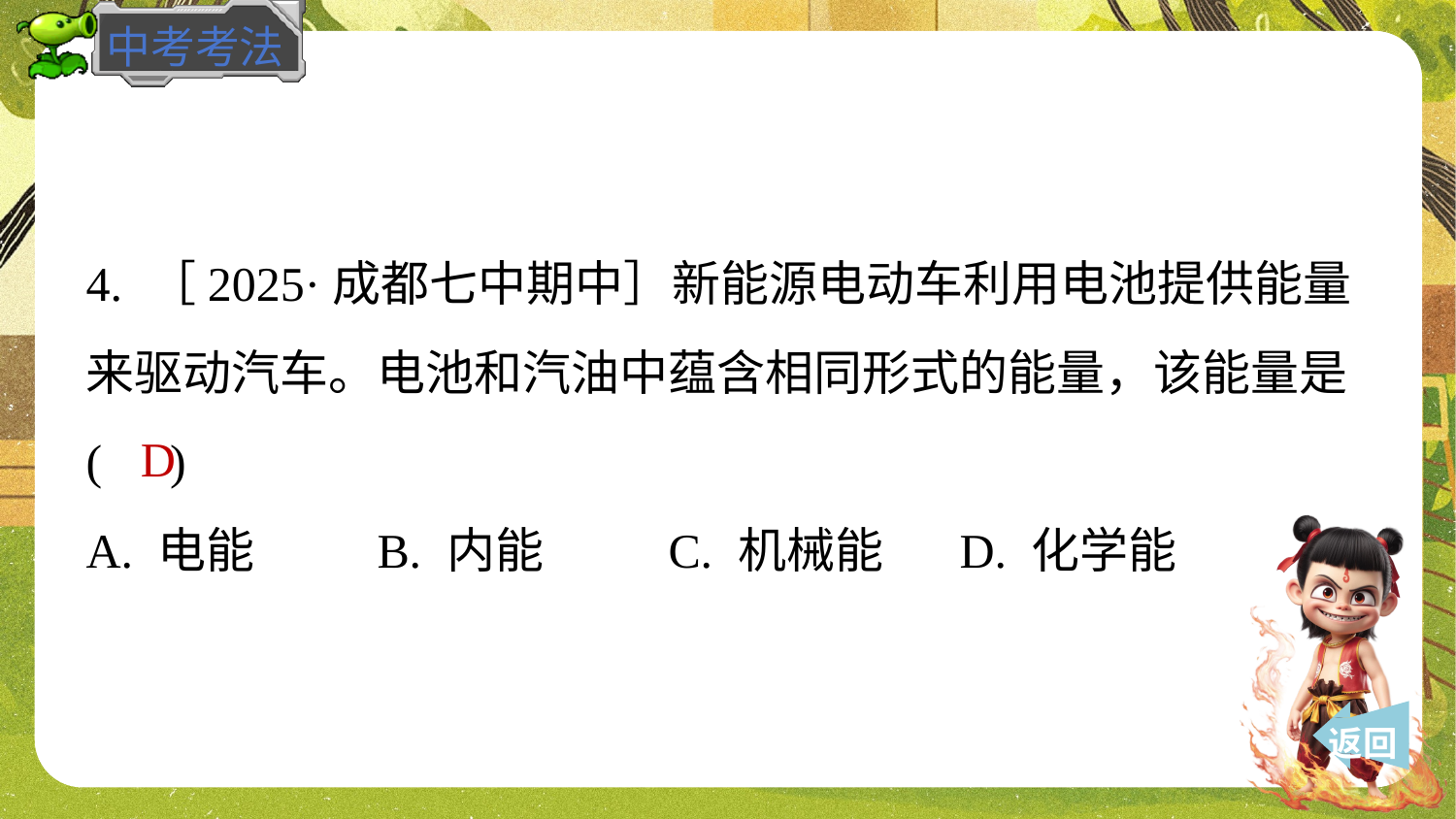

4. ［2025·成都七中期中］新能源电动车利用电池提供能量
来驱动汽车。电池和汽油中蕴含相同形式的能量，该能量是
(     )
D
A. 电能	B. 内能	C. 机械能	D. 化学能
 返回